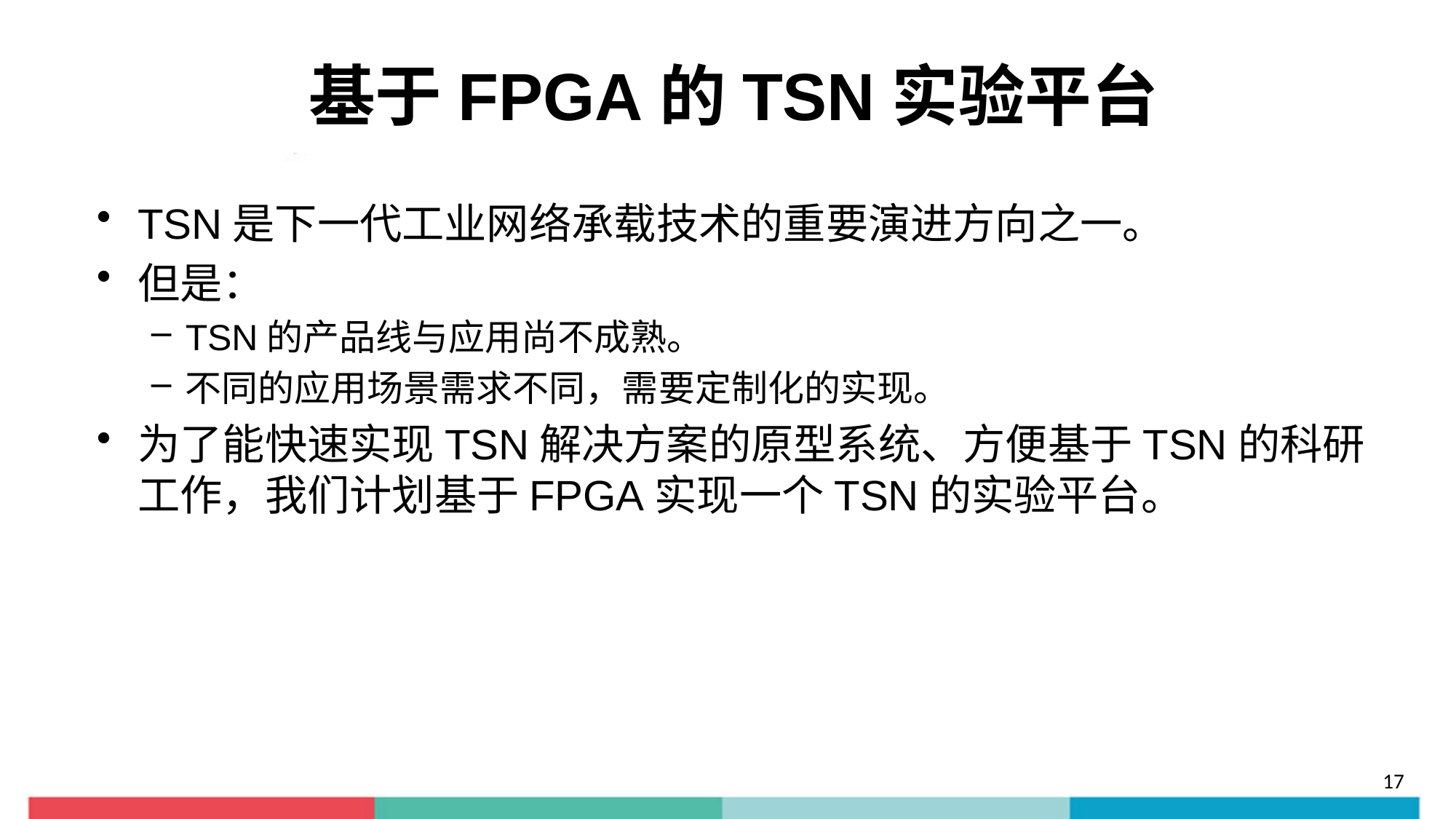

# 基于FPGA的TSN实验平台
TSN是下一代工业网络承载技术的重要演进方向之一。
但是：
TSN的产品线与应用尚不成熟。
不同的应用场景需求不同，需要定制化的实现。
为了能快速实现TSN解决方案的原型系统、方便基于TSN的科研工作，我们计划基于FPGA实现一个TSN的实验平台。

17